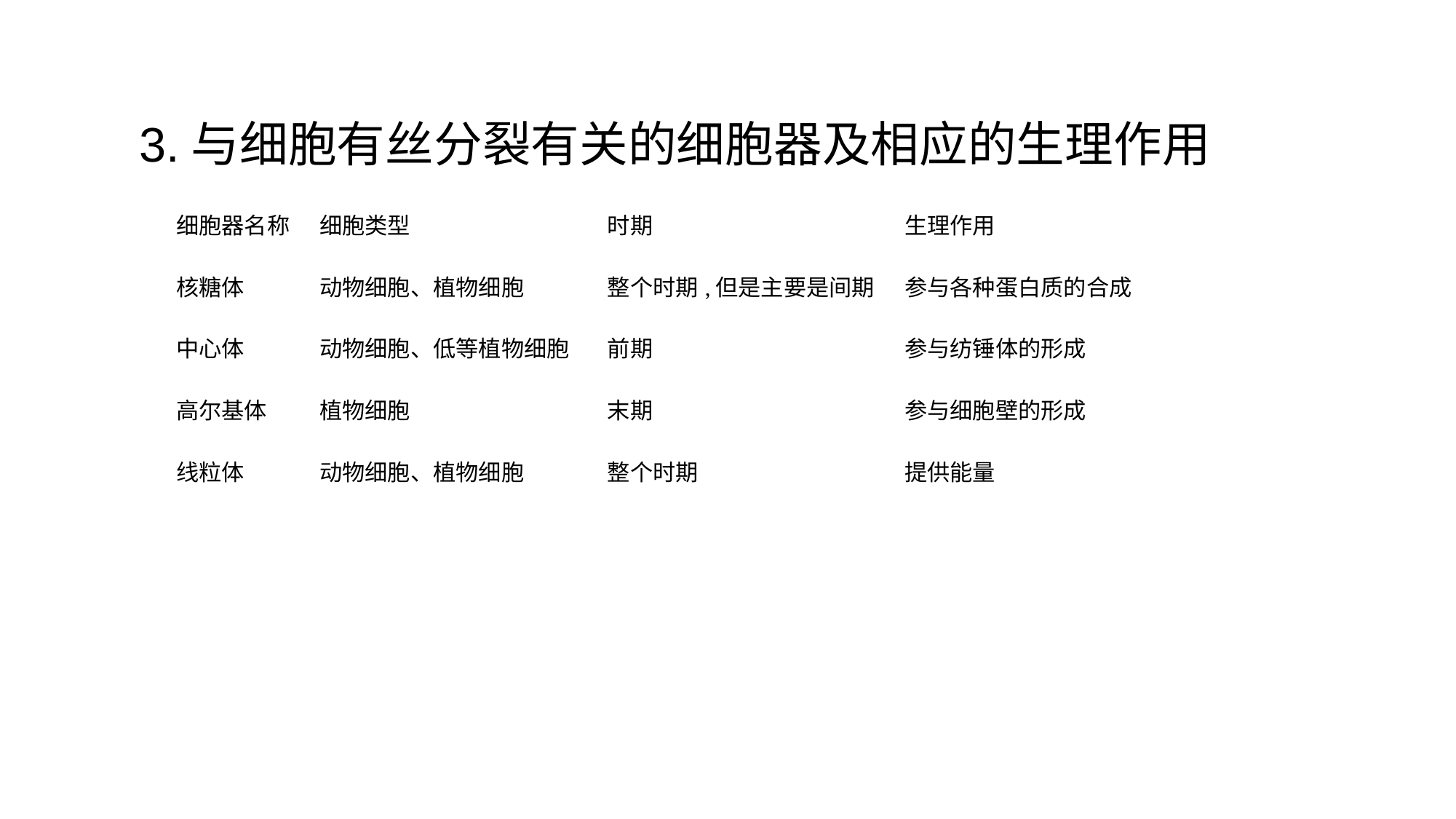

3.与细胞有丝分裂有关的细胞器及相应的生理作用
| 细胞器名称 | 细胞类型 | 时期 | 生理作用 |
| --- | --- | --- | --- |
| 核糖体 | 动物细胞、植物细胞 | 整个时期,但是主要是间期 | 参与各种蛋白质的合成 |
| 中心体 | 动物细胞、低等植物细胞 | 前期 | 参与纺锤体的形成 |
| 高尔基体 | 植物细胞 | 末期 | 参与细胞壁的形成 |
| 线粒体 | 动物细胞、植物细胞 | 整个时期 | 提供能量 |